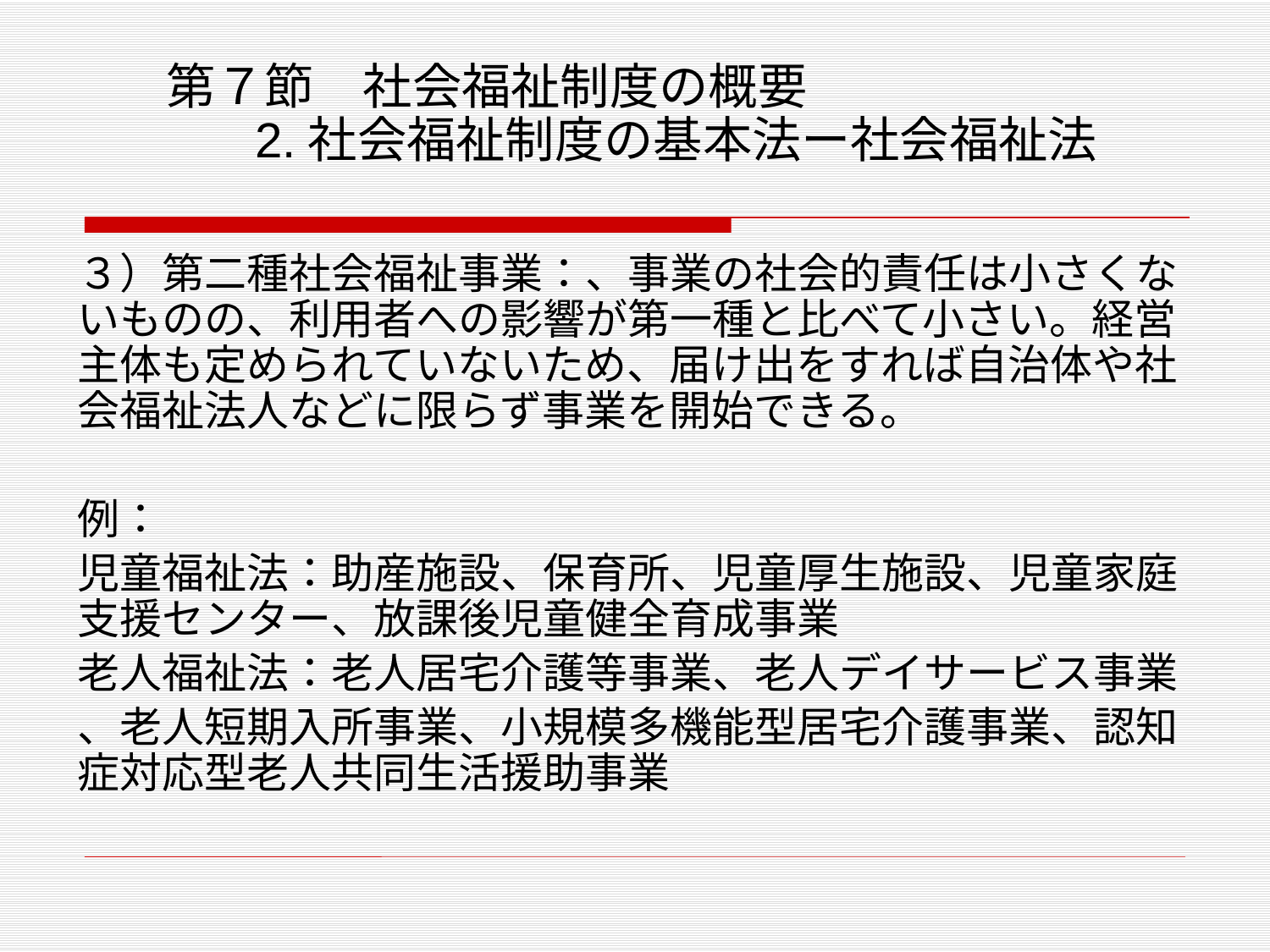

# 第７節　社会福祉制度の概要 2.社会福祉制度の基本法ー社会福祉法
３）第二種社会福祉事業：、事業の社会的責任は小さくないものの、利用者への影響が第一種と比べて小さい。経営主体も定められていないため、届け出をすれば自治体や社会福祉法人などに限らず事業を開始できる。

例：
児童福祉法：助産施設、保育所、児童厚生施設、児童家庭支援センター、放課後児童健全育成事業
老人福祉法：老人居宅介護等事業、老人デイサービス事業
、老人短期入所事業、小規模多機能型居宅介護事業、認知症対応型老人共同生活援助事業